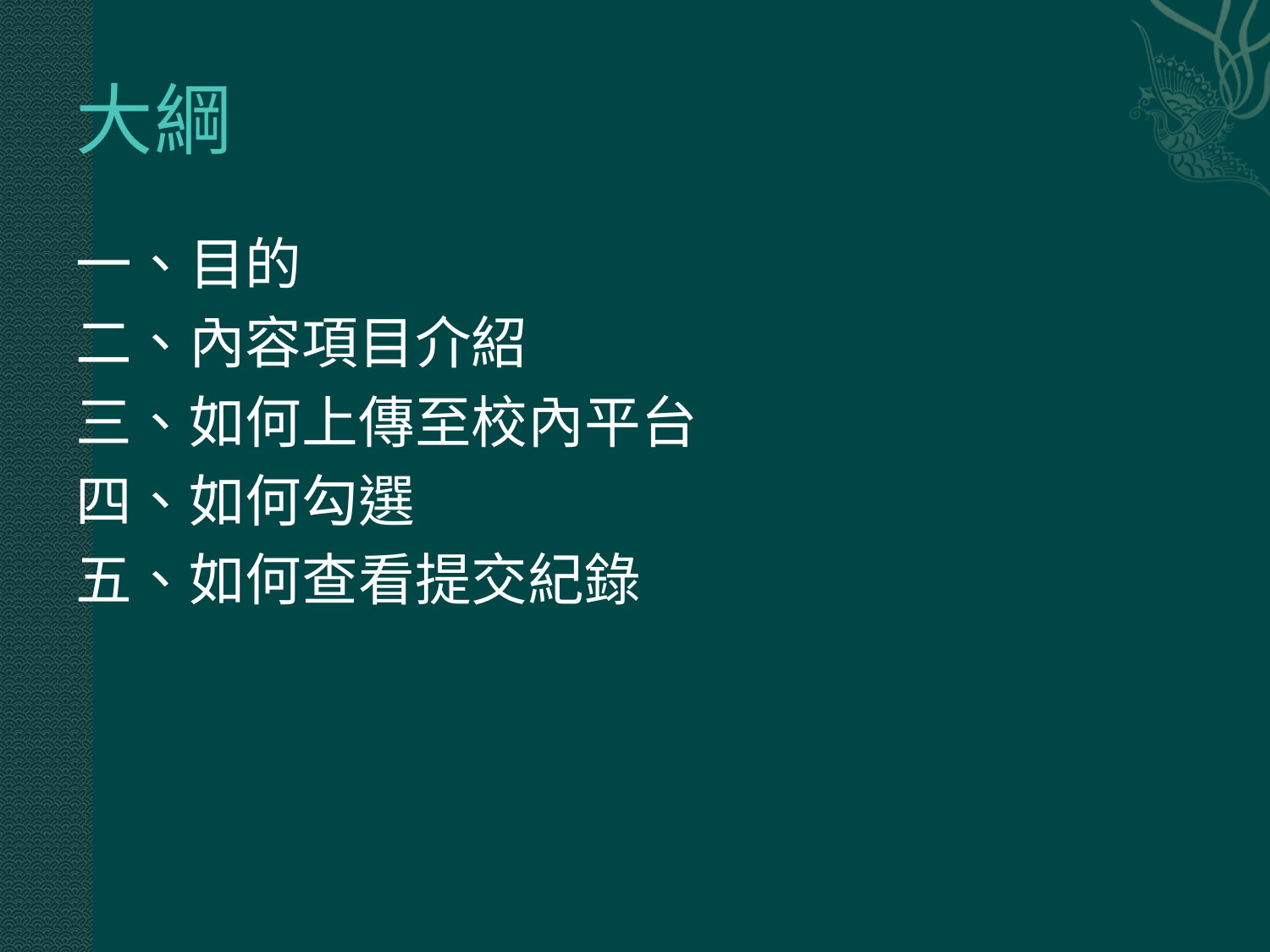

# 大綱
一、目的
二、內容項目介紹
三、如何上傳至校內平台
四、如何勾選
五、如何查看提交紀錄